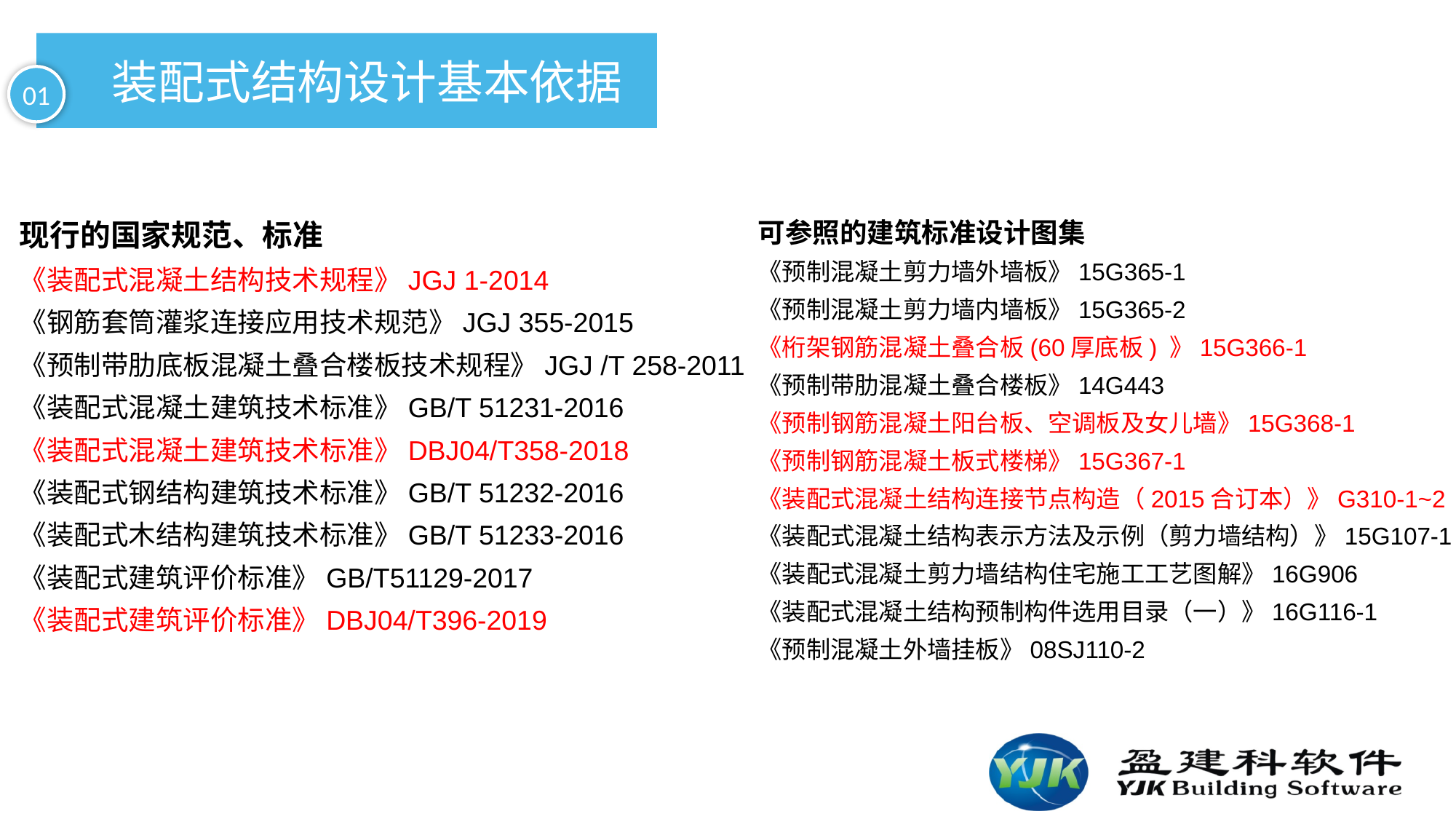

装配式结构设计基本依据
01
现行的国家规范、标准
《装配式混凝土结构技术规程》JGJ 1-2014
《钢筋套筒灌浆连接应用技术规范》JGJ 355-2015
《预制带肋底板混凝土叠合楼板技术规程》JGJ /T 258-2011
《装配式混凝土建筑技术标准》GB/T 51231-2016
《装配式混凝土建筑技术标准》DBJ04/T358-2018
《装配式钢结构建筑技术标准》GB/T 51232-2016
《装配式木结构建筑技术标准》GB/T 51233-2016
《装配式建筑评价标准》GB/T51129-2017
《装配式建筑评价标准》DBJ04/T396-2019
可参照的建筑标准设计图集
《预制混凝土剪力墙外墙板》15G365-1
《预制混凝土剪力墙内墙板》15G365-2
《桁架钢筋混凝土叠合板(60厚底板) 》15G366-1
《预制带肋混凝土叠合楼板》14G443
《预制钢筋混凝土阳台板、空调板及女儿墙》15G368-1
《预制钢筋混凝土板式楼梯》15G367-1
《装配式混凝土结构连接节点构造（2015合订本）》G310-1~2
《装配式混凝土结构表示方法及示例（剪力墙结构）》15G107-1
《装配式混凝土剪力墙结构住宅施工工艺图解》16G906
《装配式混凝土结构预制构件选用目录（一）》16G116-1
《预制混凝土外墙挂板》08SJ110-2
3